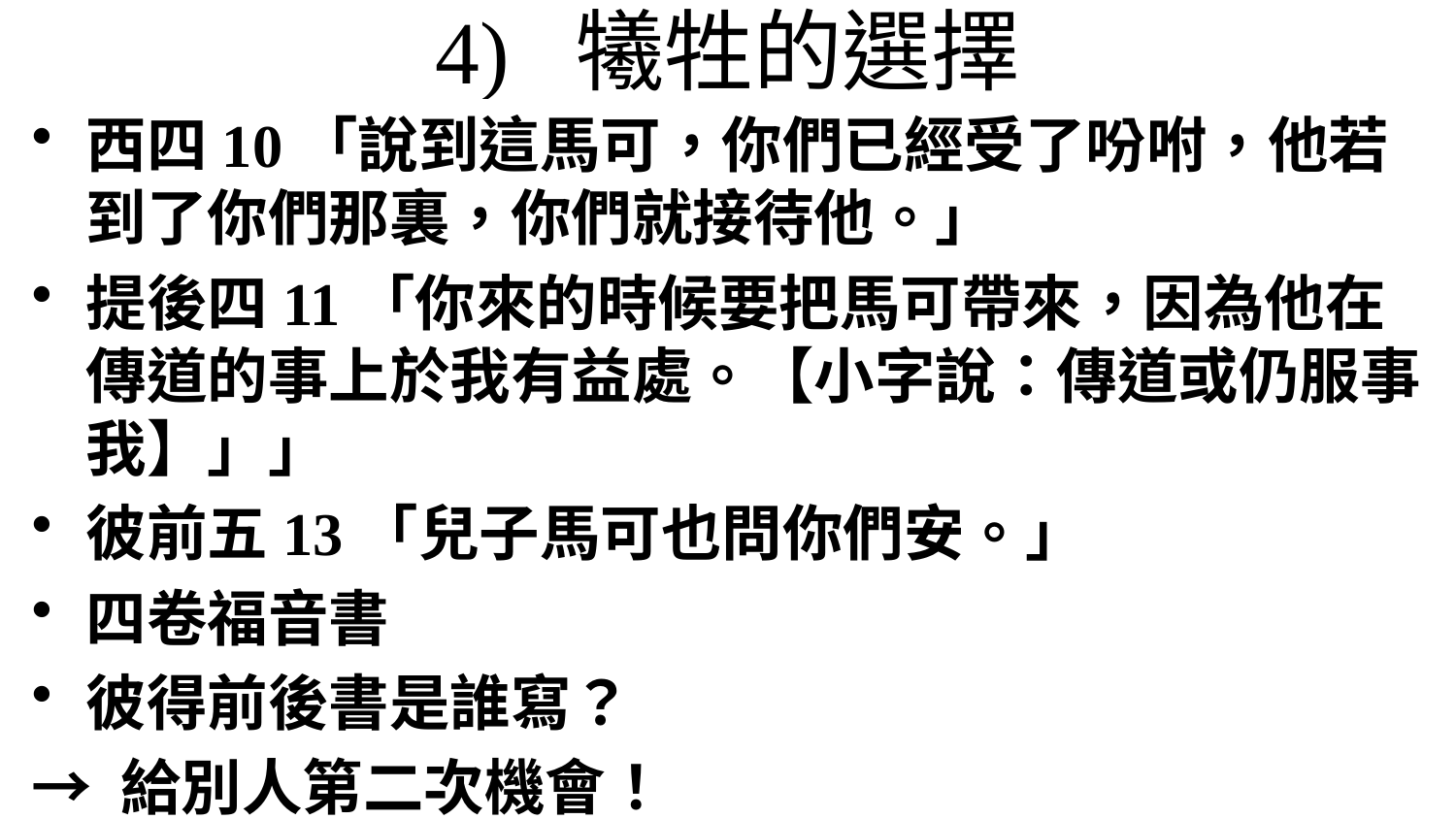

# 4)  犧牲的選擇
西四10「說到這馬可，你們已經受了吩咐，他若到了你們那裏，你們就接待他。」
提後四11「你來的時候要把馬可帶來，因為他在傳道的事上於我有益處。【小字說：傳道或仍服事我】」」
彼前五13「兒子馬可也問你們安。」
四卷福音書
彼得前後書是誰寫？
→ 給別人第二次機會！